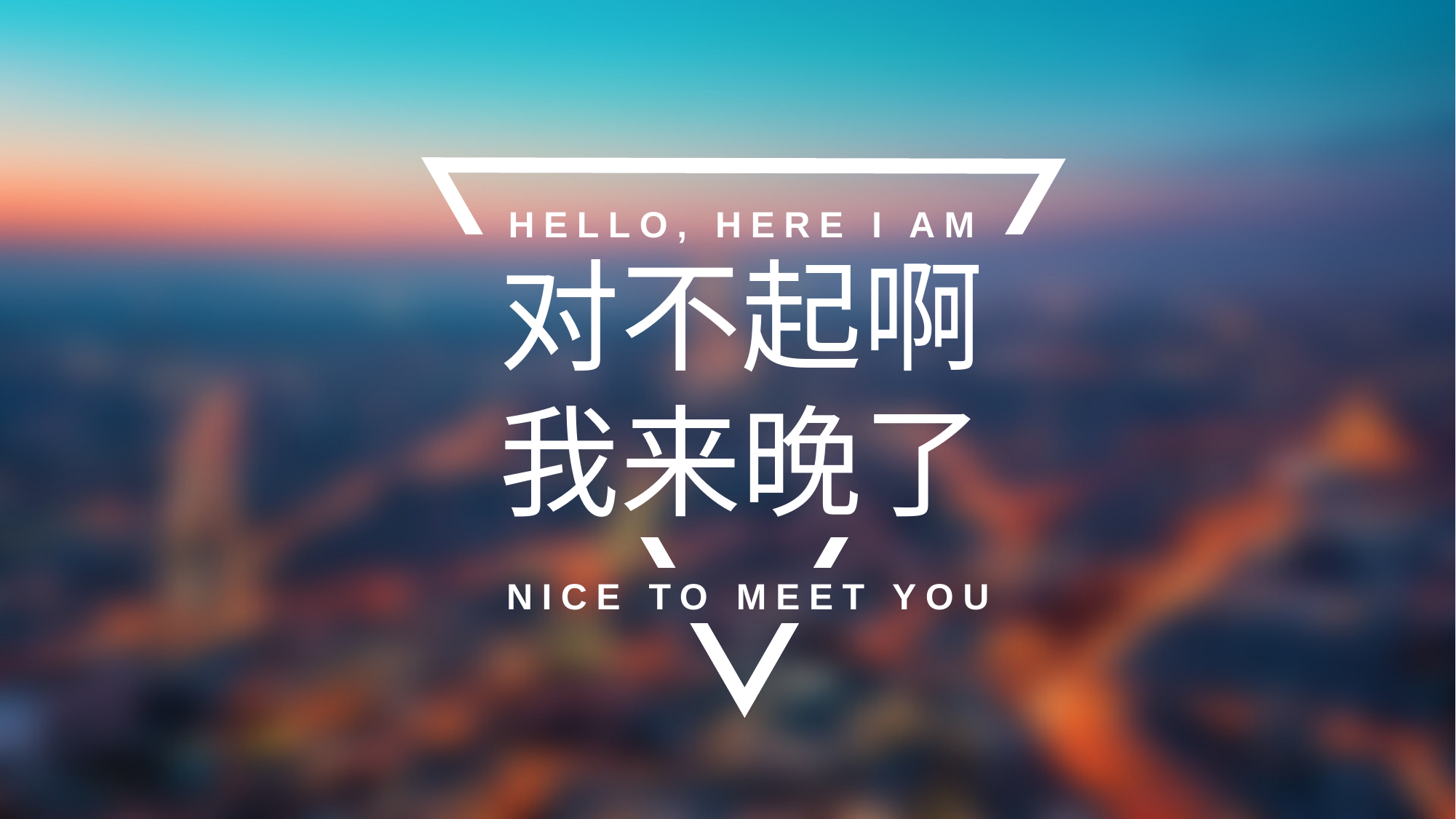

HELLO, HERE I AM
对不起啊
我来晚了
NICE TO MEET YOU